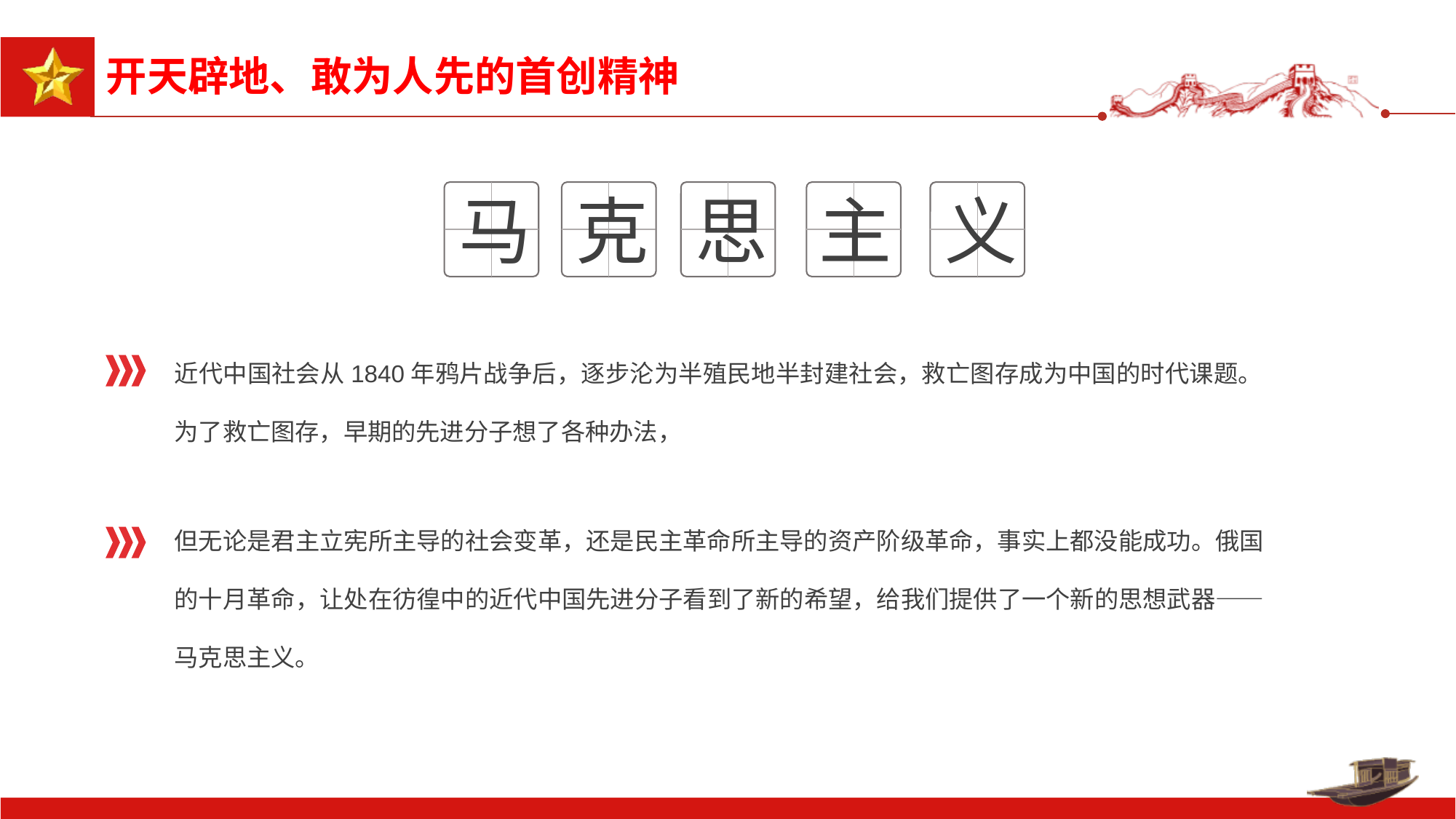

马

克

思

主

义

近代中国社会从1840年鸦片战争后，逐步沦为半殖民地半封建社会，救亡图存成为中国的时代课题。为了救亡图存，早期的先进分子想了各种办法，

但无论是君主立宪所主导的社会变革，还是民主革命所主导的资产阶级革命，事实上都没能成功。俄国的十月革命，让处在彷徨中的近代中国先进分子看到了新的希望，给我们提供了一个新的思想武器——马克思主义。